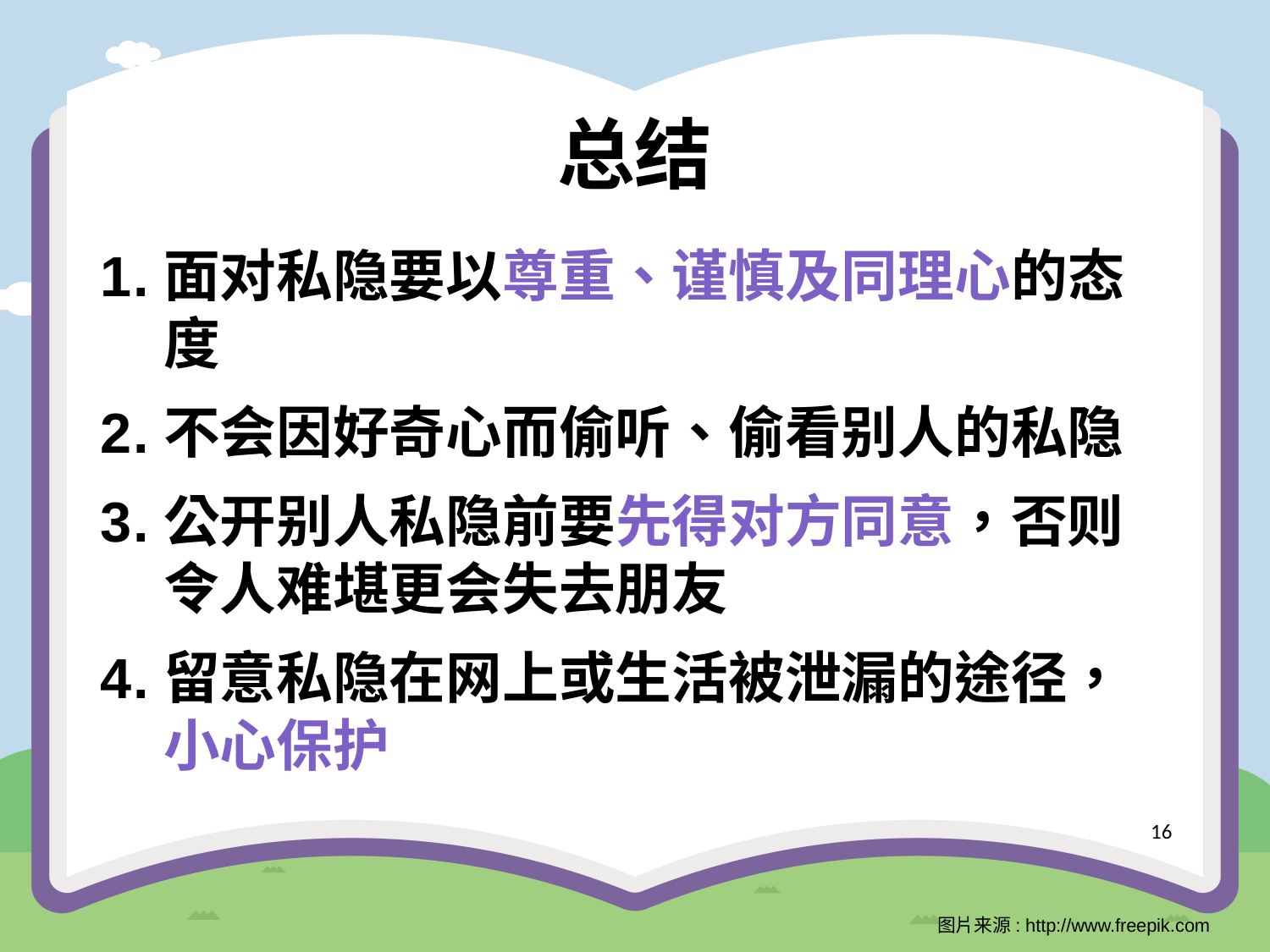

# 总结
面对私隐要以尊重、谨慎及同理心的态度
不会因好奇心而偷听、偷看别人的私隐
公开别人私隐前要先得对方同意，否则令人难堪更会失去朋友
留意私隐在网上或生活被泄漏的途径，小心保护

16
图片来源: http://www.freepik.com